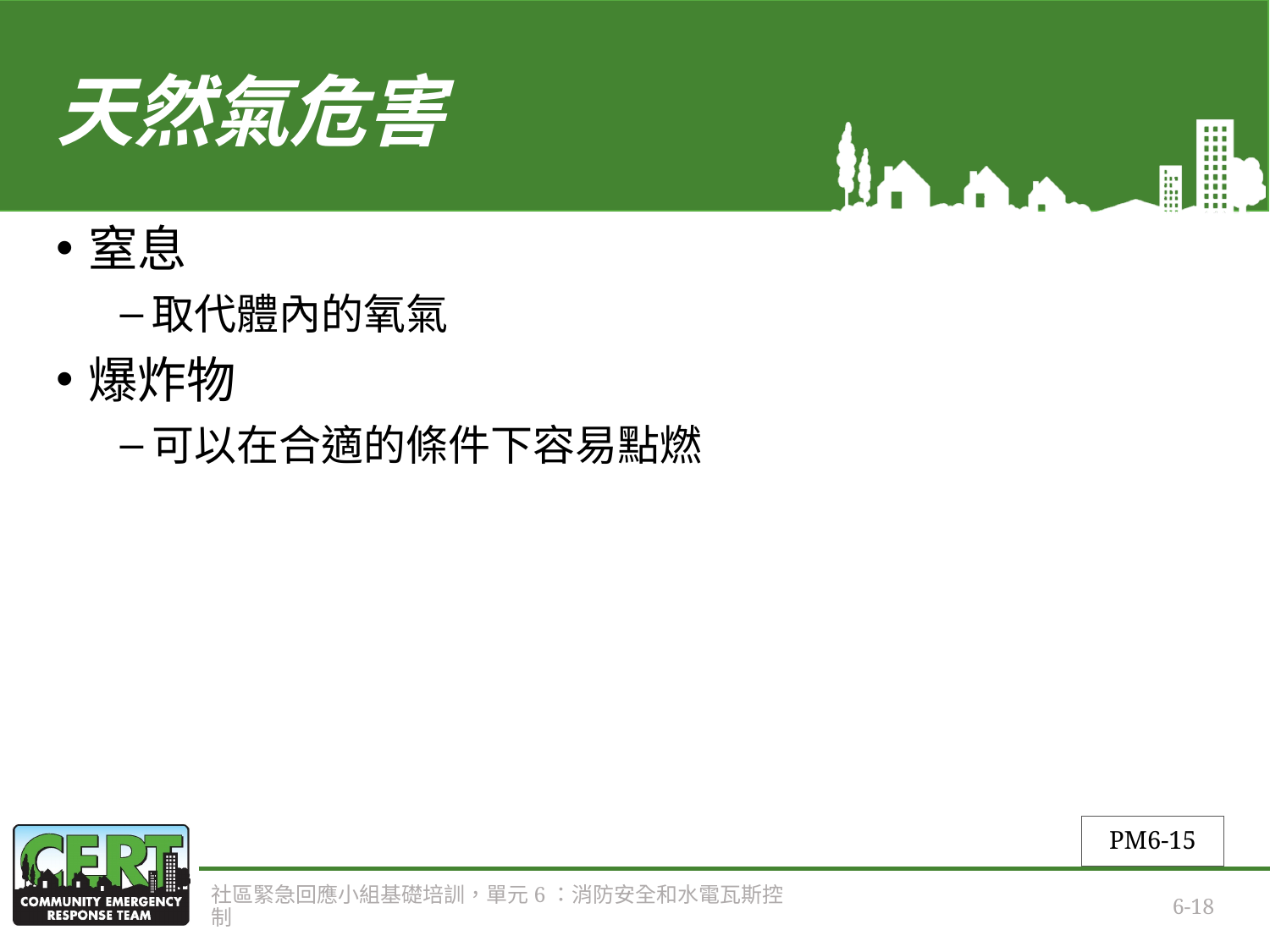

# 天然氣危害
窒息
取代體內的氧氣
爆炸物
可以在合適的條件下容易點燃

PM6-15
社區緊急回應小組基礎培訓，單元6：消防安全和水電瓦斯控制
6-18